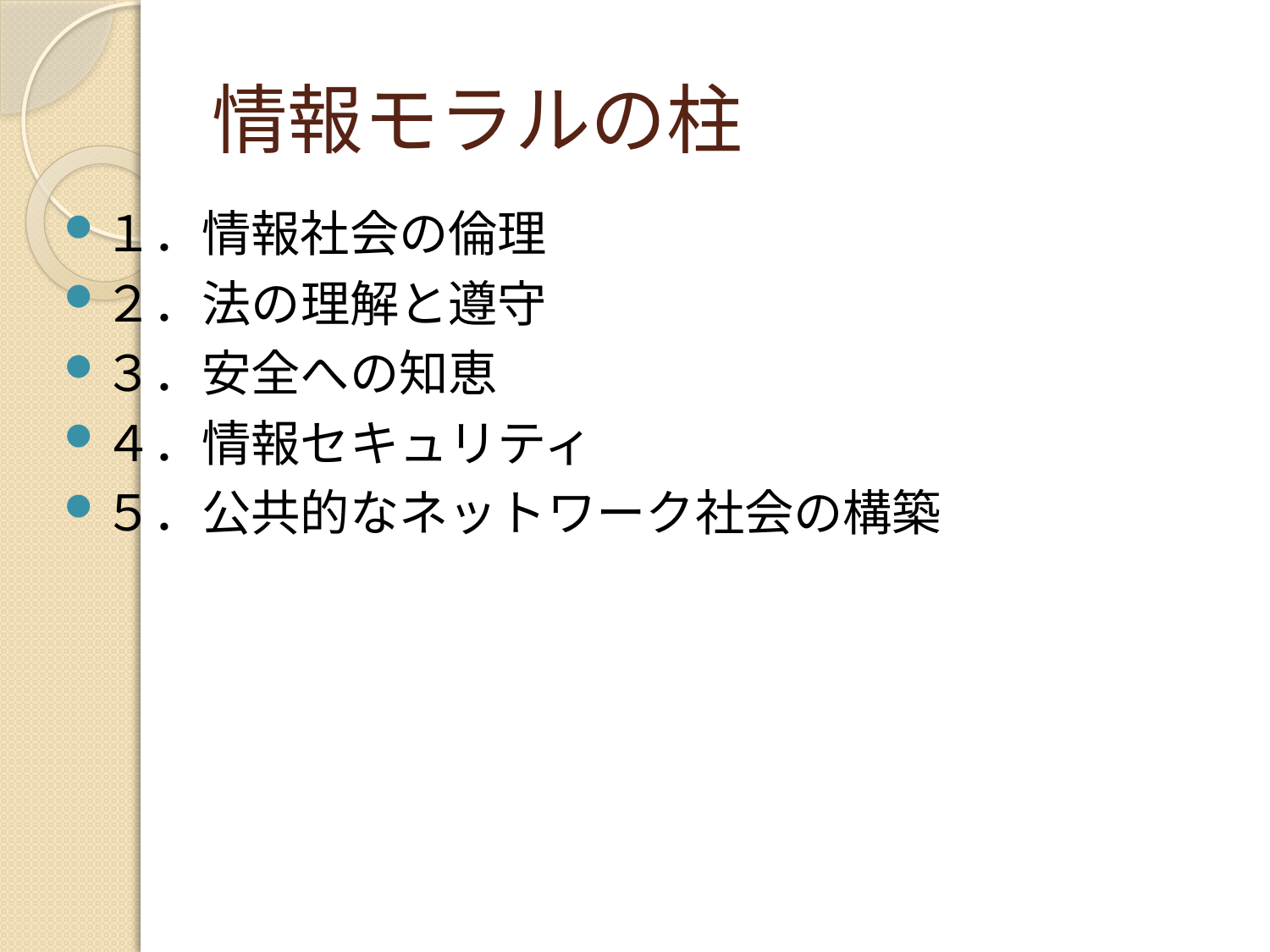

# 情報モラルの柱
１．情報社会の倫理
２．法の理解と遵守
３．安全への知恵
４．情報セキュリティ
５．公共的なネットワーク社会の構築